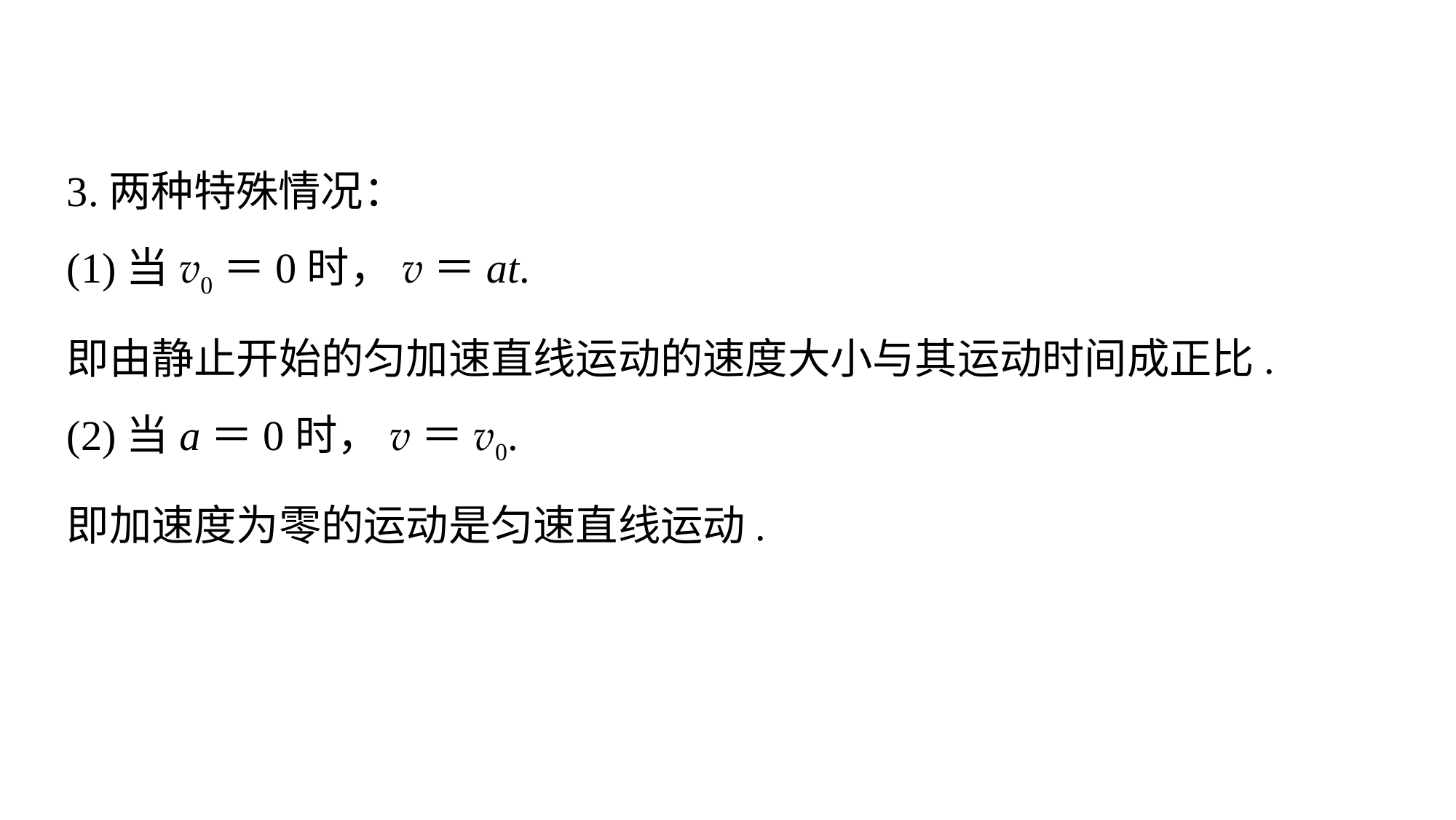

3.两种特殊情况：
(1)当v0＝0时，v＝at.
即由静止开始的匀加速直线运动的速度大小与其运动时间成正比.
(2)当a＝0时，v＝v0.
即加速度为零的运动是匀速直线运动.